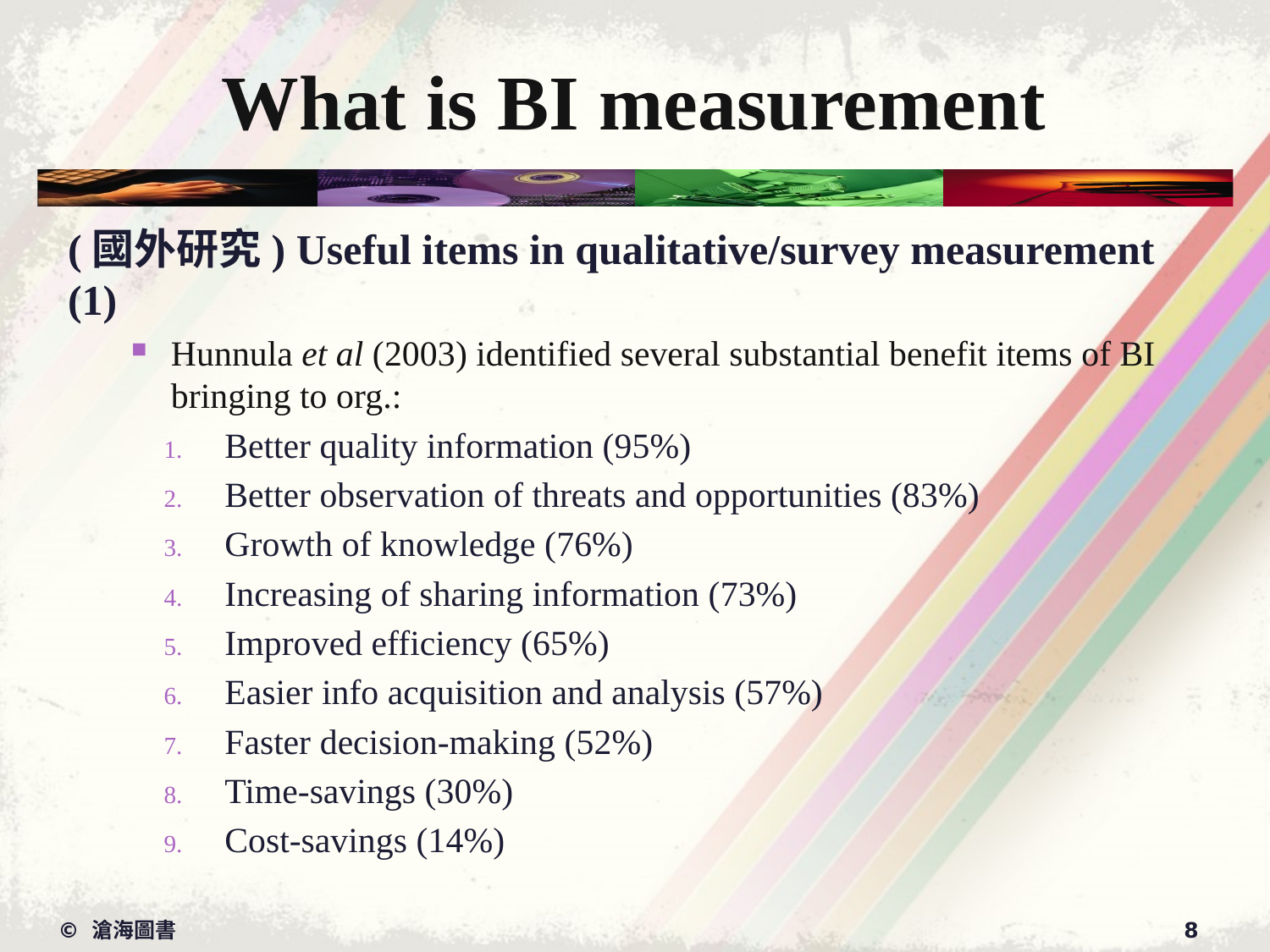

# What is BI measurement
(國外研究) Useful items in qualitative/survey measurement (1)
Hunnula et al (2003) identified several substantial benefit items of BI bringing to org.:
Better quality information (95%)
Better observation of threats and opportunities (83%)
Growth of knowledge (76%)
Increasing of sharing information (73%)
Improved efficiency (65%)
Easier info acquisition and analysis (57%)
Faster decision-making (52%)
Time-savings (30%)
Cost-savings (14%)

© 滄海圖書
8